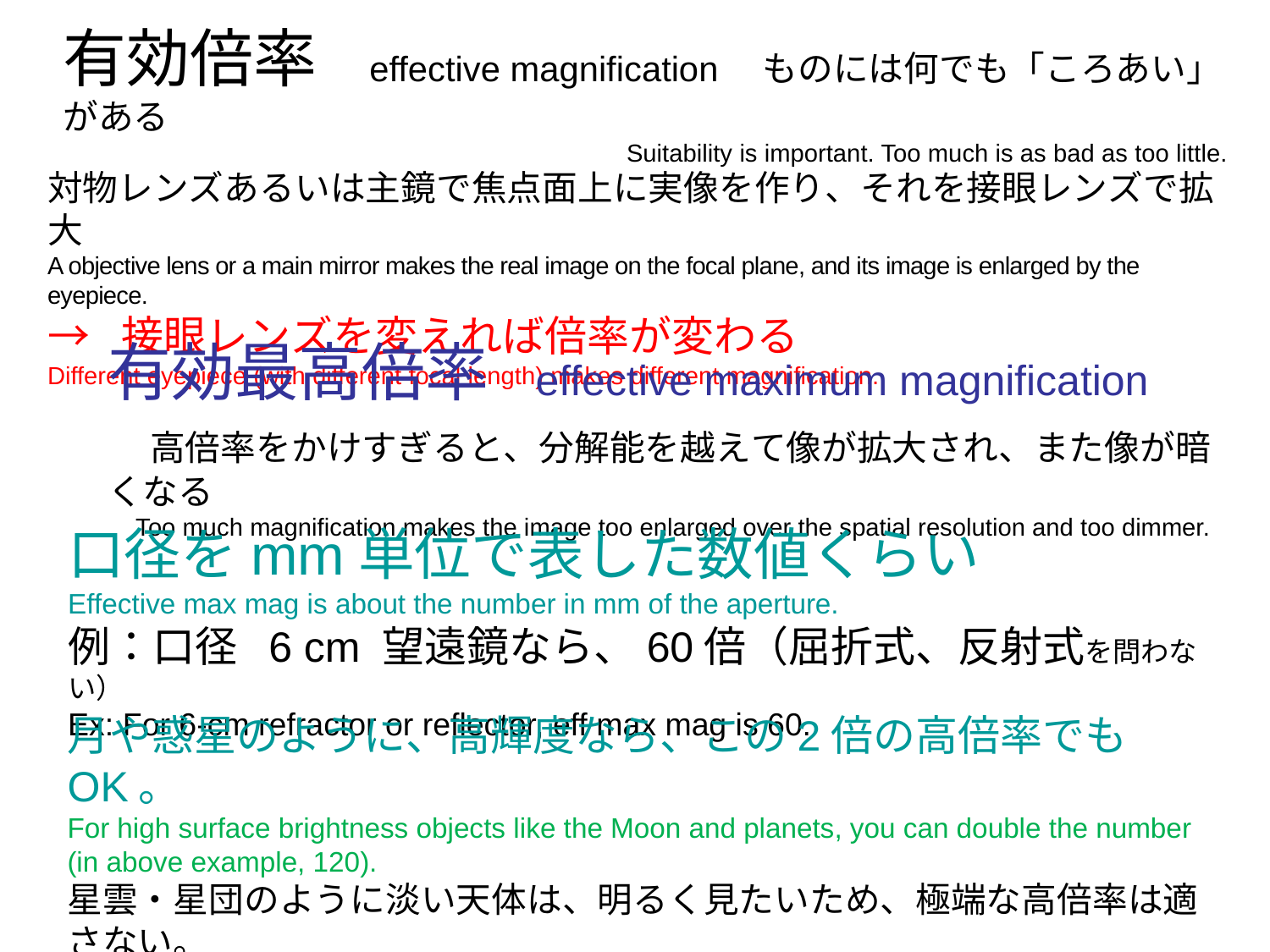

有効倍率　effective magnification　ものには何でも「ころあい」がある
Suitability is important. Too much is as bad as too little.
対物レンズあるいは主鏡で焦点面上に実像を作り、それを接眼レンズで拡大
A objective lens or a main mirror makes the real image on the focal plane, and its image is enlarged by the eyepiece.
→ 接眼レンズを変えれば倍率が変わる
Different eyepiece (with different focal length) makes different magnification.
有効最高倍率 effective maximum magnification
　高倍率をかけすぎると、分解能を越えて像が拡大され、また像が暗くなる
    Too much magnification makes the image too enlarged over the spatial resolution and too dimmer.
口径をmm単位で表した数値くらい
Effective max mag is about the number in mm of the aperture.
例：口径 6 cm 望遠鏡なら、60倍（屈折式、反射式を問わない）
Ex: For 6-cm refractor or reflector, eff max mag is 60.
月や惑星のように、高輝度なら、この2倍の高倍率でもOK。
For high surface brightness objects like the Moon and planets, you can double the number (in above example, 120).
星雲・星団のように淡い天体は、明るく見たいため、極端な高倍率は適さない。
When we observe nebulae and star clusters, we need brighter images, so too much magnification is not suitable.